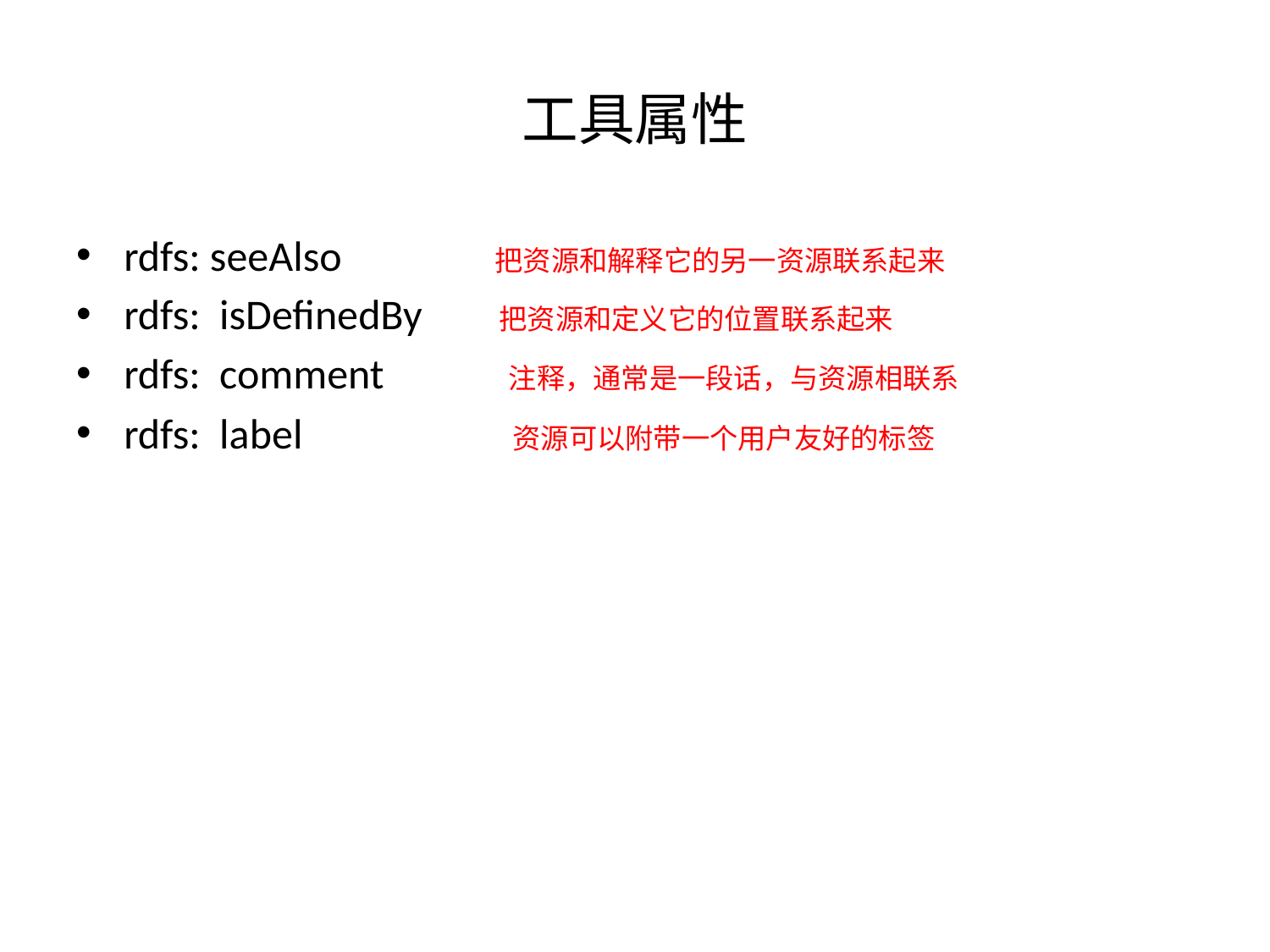

# 工具属性
rdfs: seeAlso               把资源和解释它的另一资源联系起来
rdfs:  isDefinedBy       把资源和定义它的位置联系起来
rdfs:  comment            注释，通常是一段话，与资源相联系
rdfs:  label                     资源可以附带一个用户友好的标签